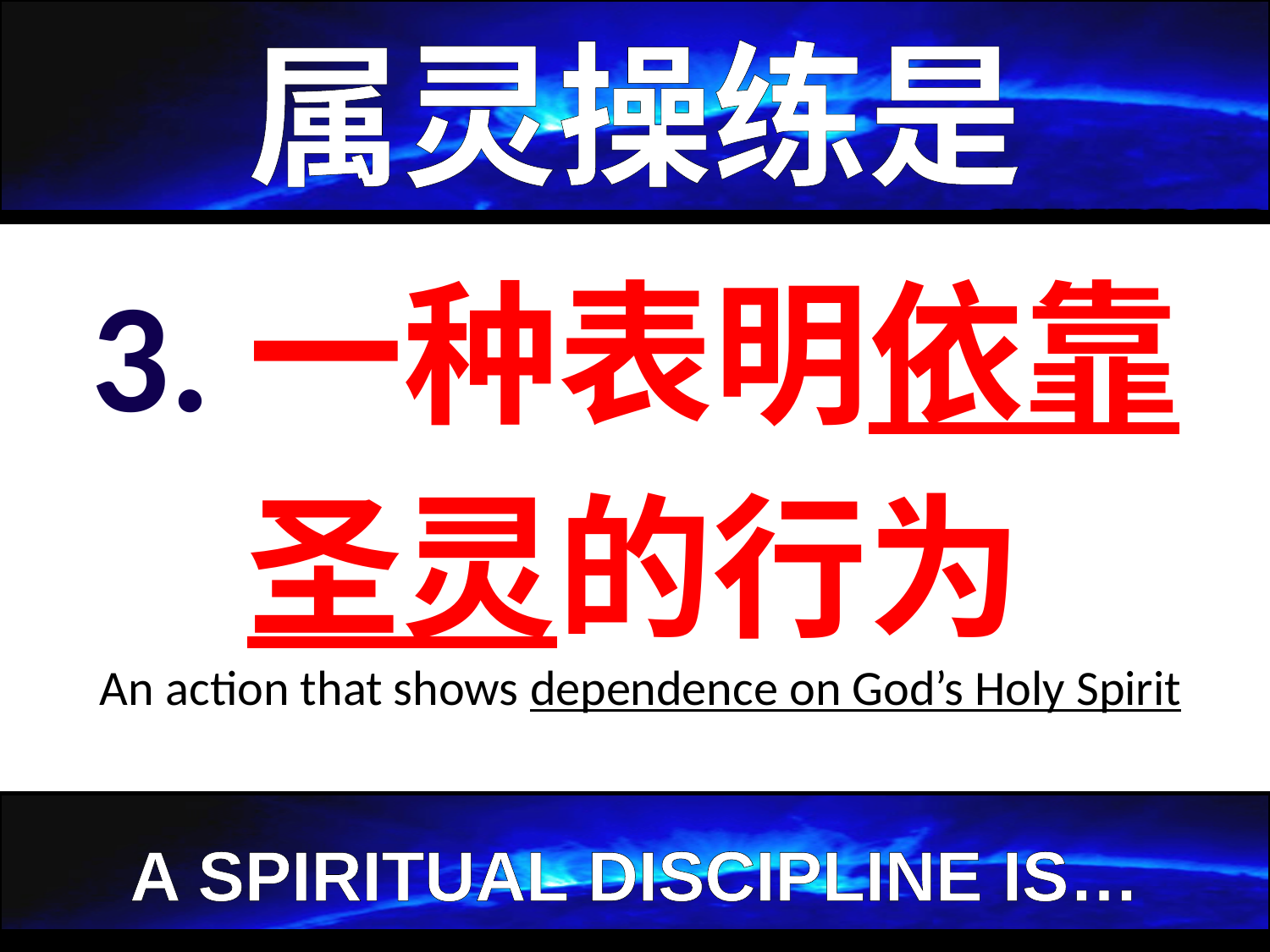

属灵操练是

3.一种表明依靠
圣灵的行为
 An action that shows dependence on God’s Holy Spirit
A SPIRITUAL DISCIPLINE IS…